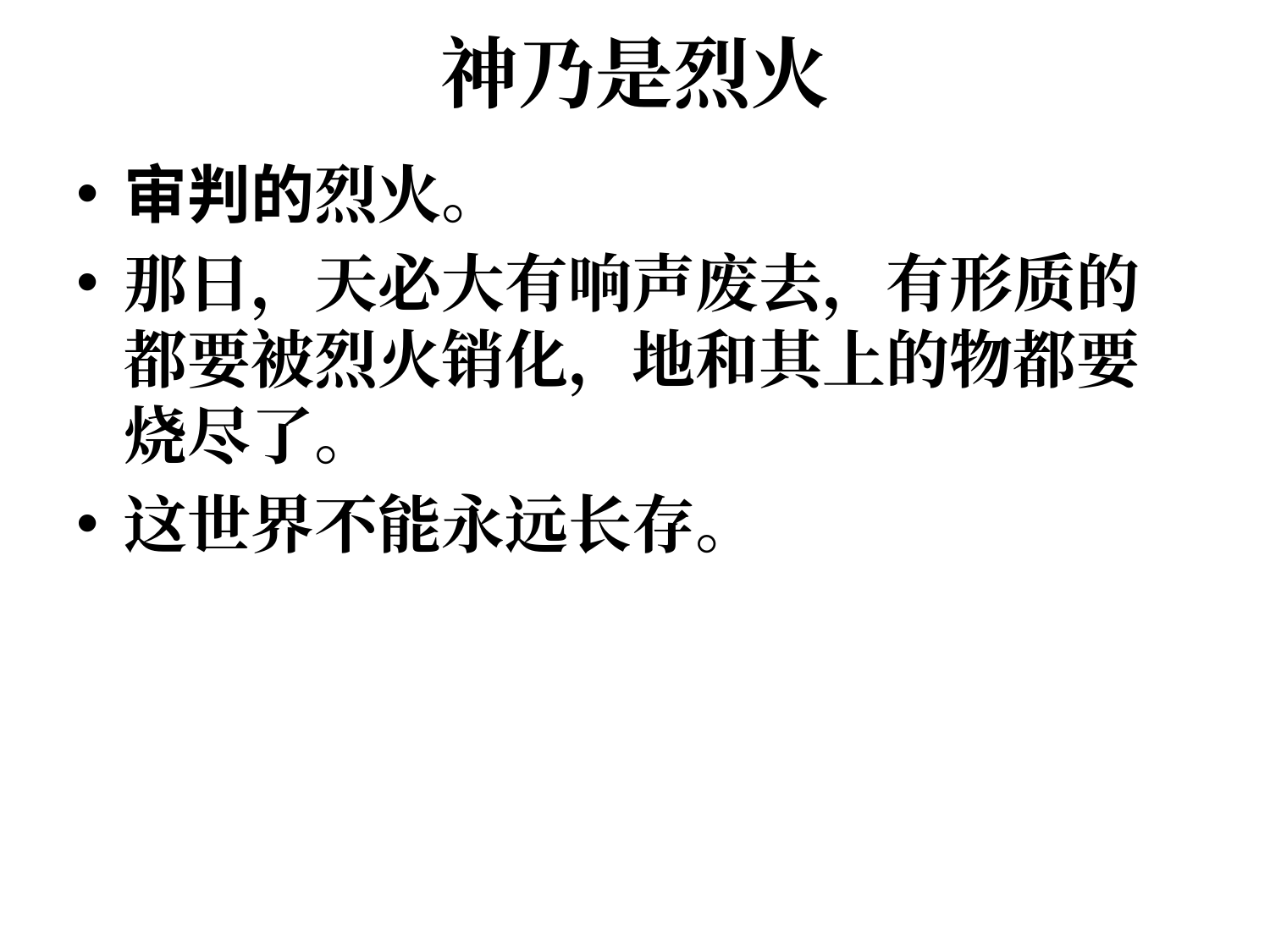

# 神乃是烈火
审判的烈火。
那日，天必大有响声废去，有形质的都要被烈火销化，地和其上的物都要烧尽了。
这世界不能永远长存。